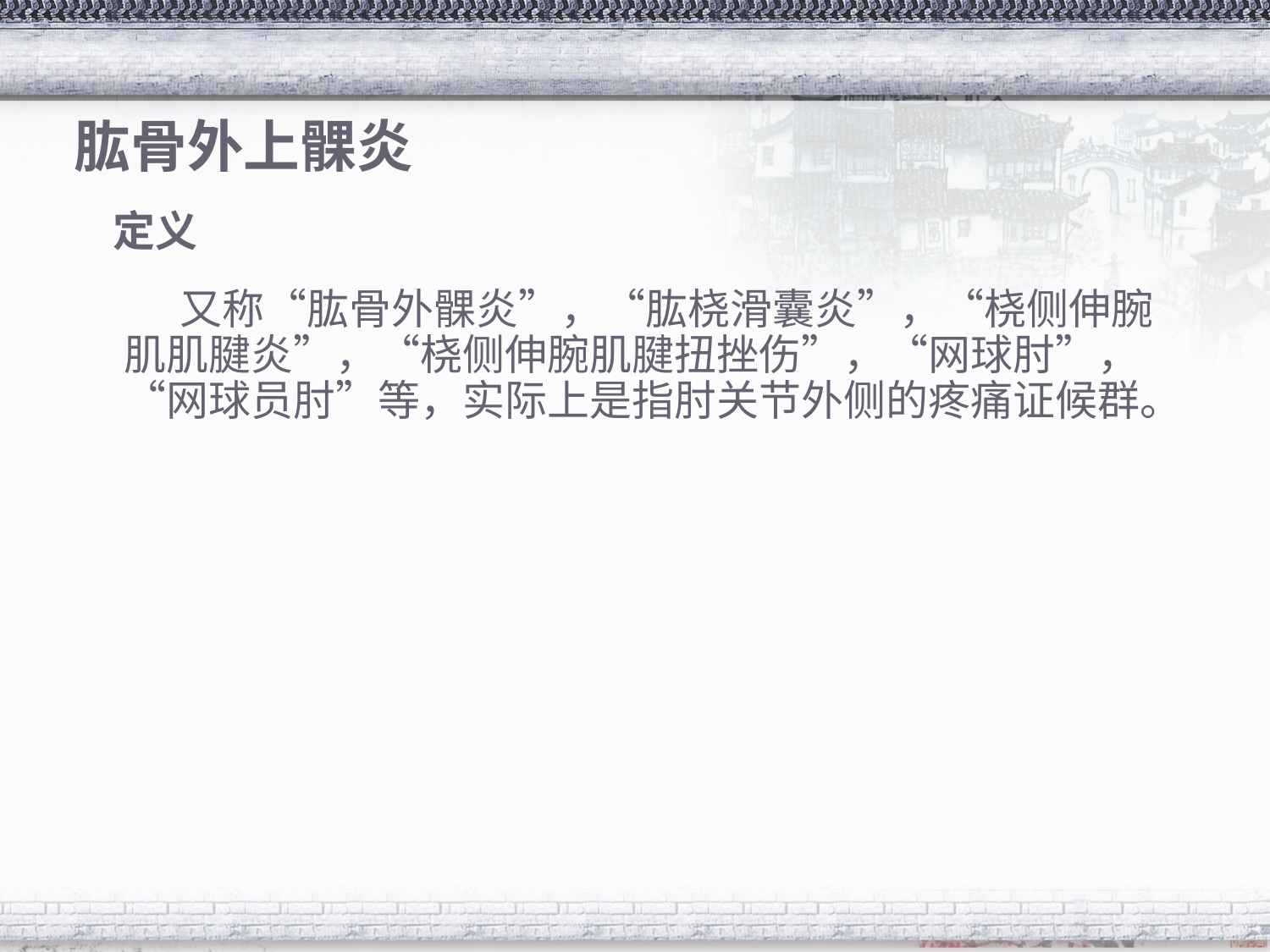

# 肱骨外上髁炎
   定义
          又称“肱骨外髁炎”，“肱桡滑囊炎”，“桡侧伸腕肌肌腱炎”，“桡侧伸腕肌腱扭挫伤”，“网球肘”，“网球员肘”等，实际上是指肘关节外侧的疼痛证候群。